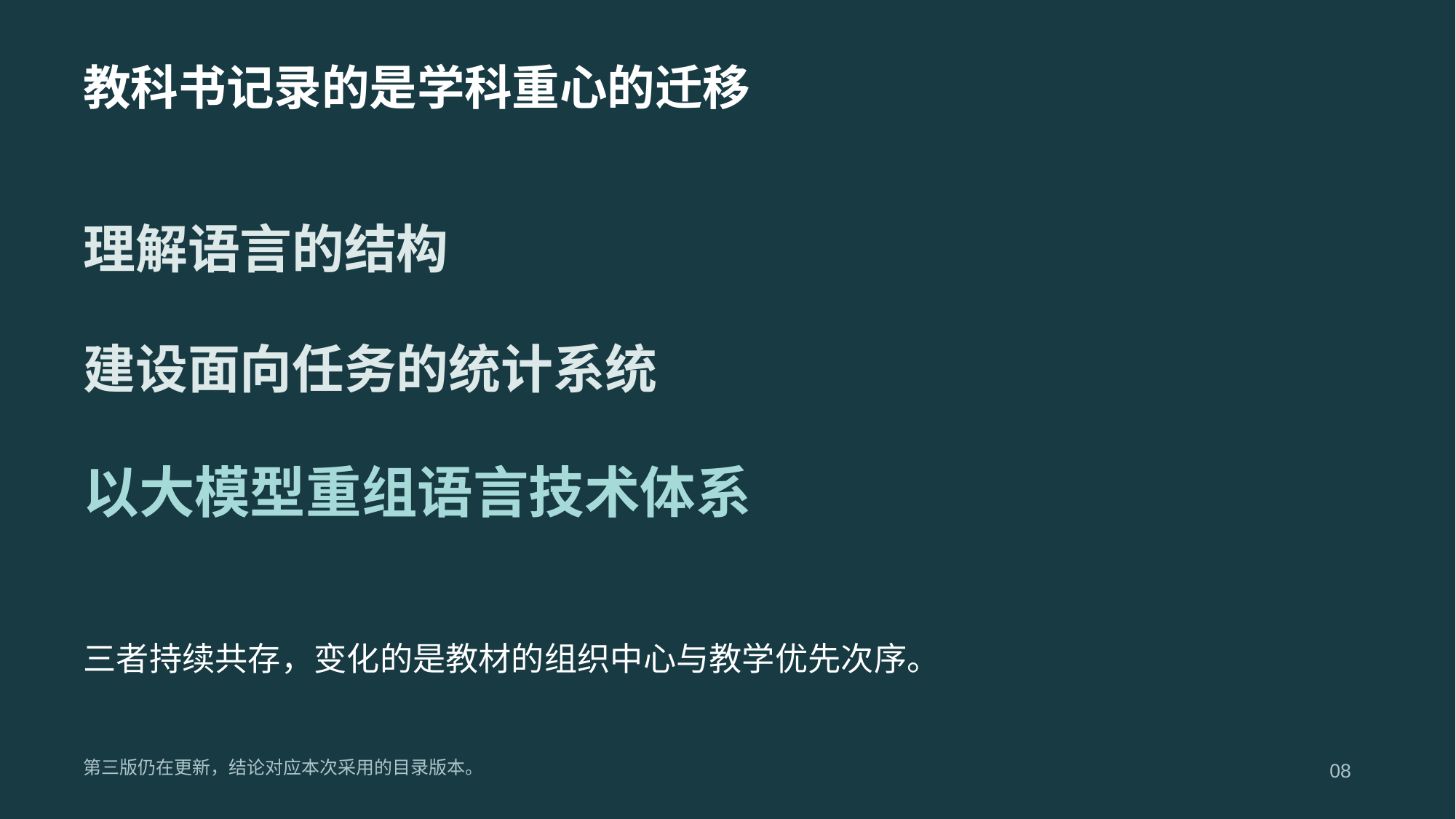

教科书记录的是学科重心的迁移
理解语言的结构
建设面向任务的统计系统
以大模型重组语言技术体系
三者持续共存，变化的是教材的组织中心与教学优先次序。
第三版仍在更新，结论对应本次采用的目录版本。
08